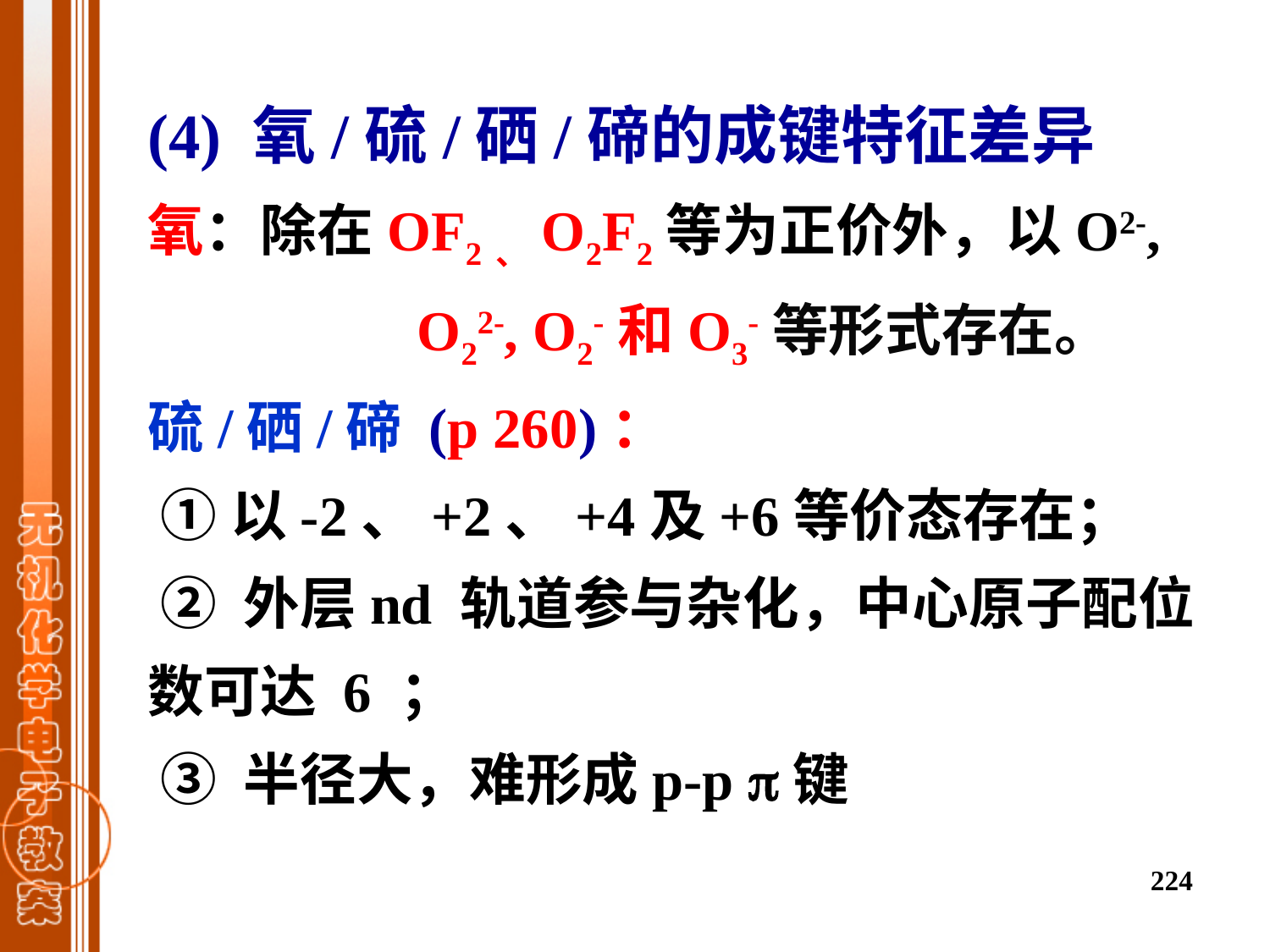

(4) 氧/硫/硒/碲的成键特征差异
氧：除在OF2、O2F2等为正价外，以O2-,
                   O22-, O2-和O3-等形式存在。
硫/硒/碲 (p 260)：
 ①以-2、+2、+4及+6等价态存在；
 ② 外层nd 轨道参与杂化，中心原子配位数可达 6 ；
 ③ 半径大，难形成p-p π键
224